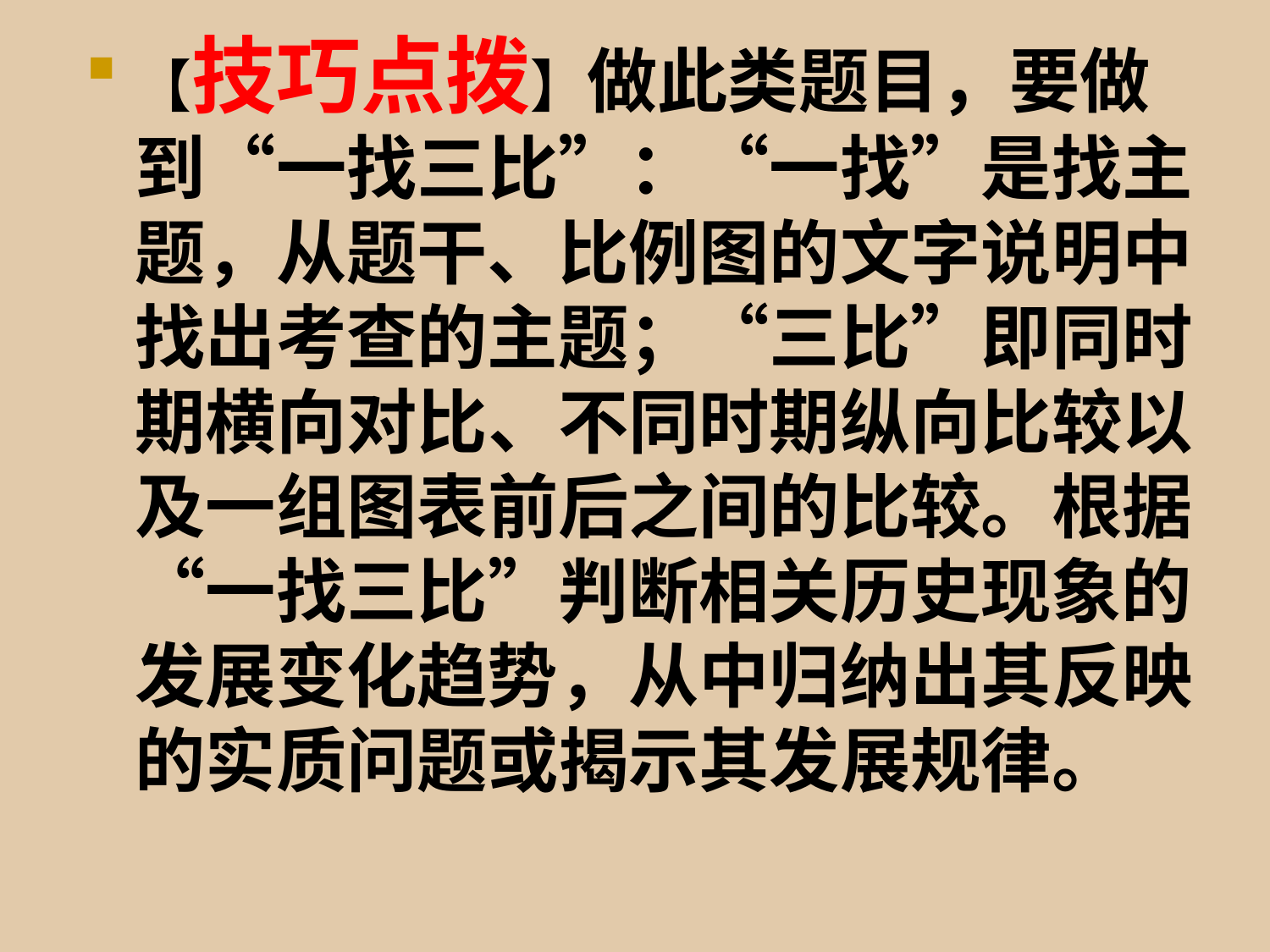

【技巧点拨】做此类题目，要做到“一找三比”：“一找”是找主题，从题干、比例图的文字说明中找出考查的主题；“三比”即同时期横向对比、不同时期纵向比较以及一组图表前后之间的比较。根据“一找三比”判断相关历史现象的发展变化趋势，从中归纳出其反映的实质问题或揭示其发展规律。

#